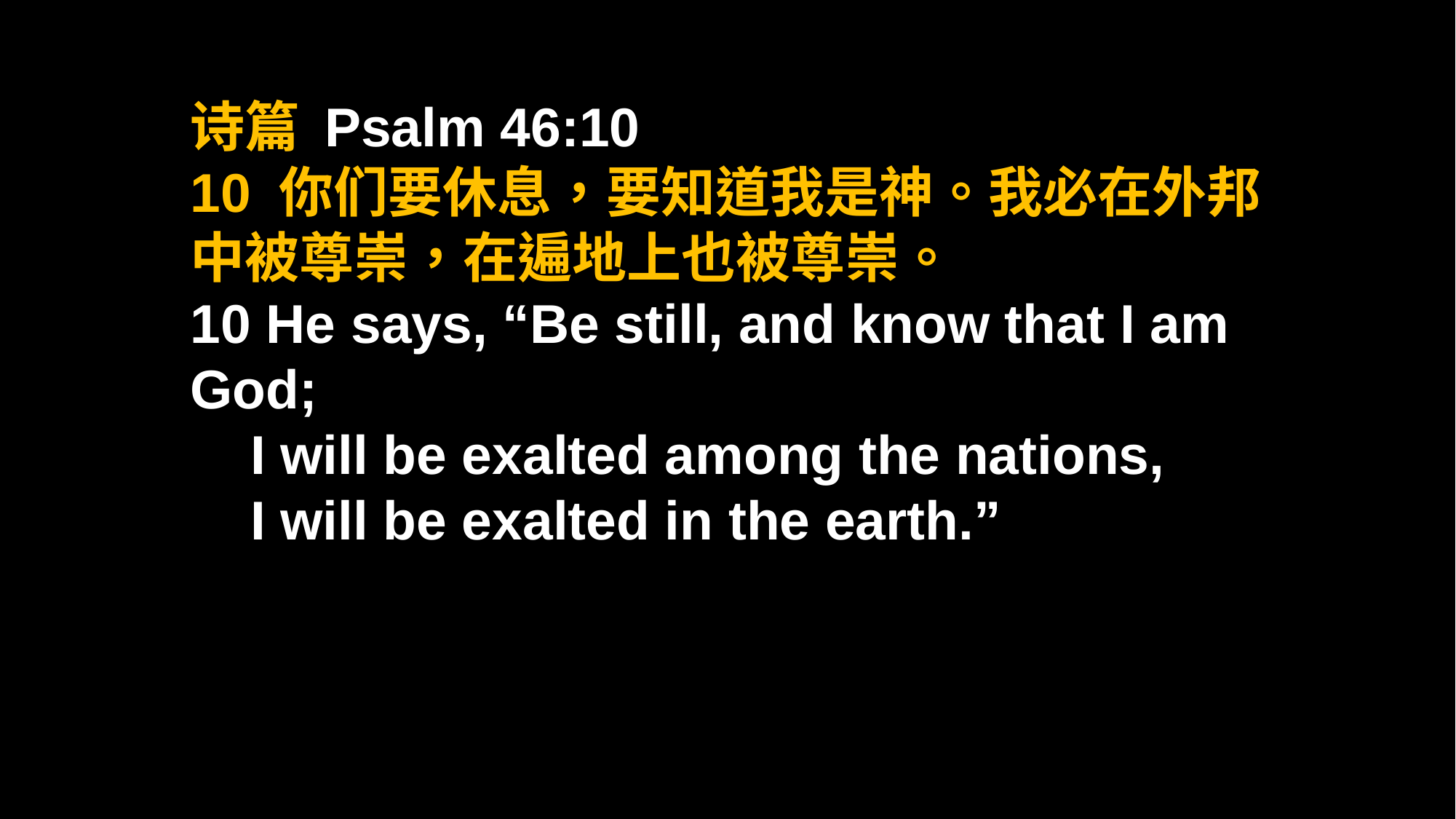

诗篇 Psalm 46:10
10 你们要休息，要知道我是神。我必在外邦中被尊崇，在遍地上也被尊崇。
10 He says, “Be still, and know that I am God;
    I will be exalted among the nations,
    I will be exalted in the earth.”